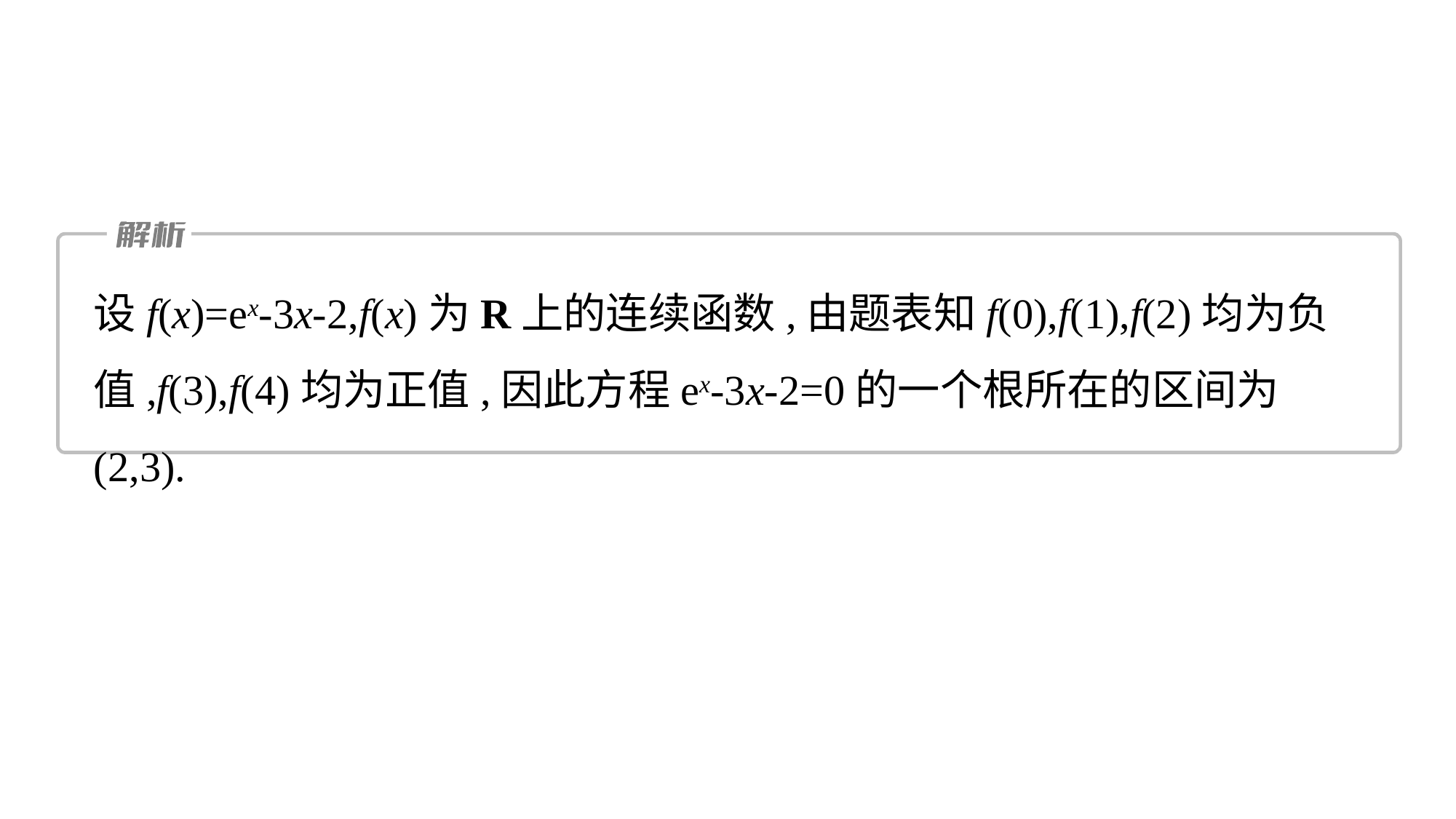

设f(x)=ex-3x-2,f(x)为R上的连续函数,由题表知f(0),f(1),f(2)均为负值,f(3),f(4)均为正值,因此方程ex-3x-2=0的一个根所在的区间为(2,3).